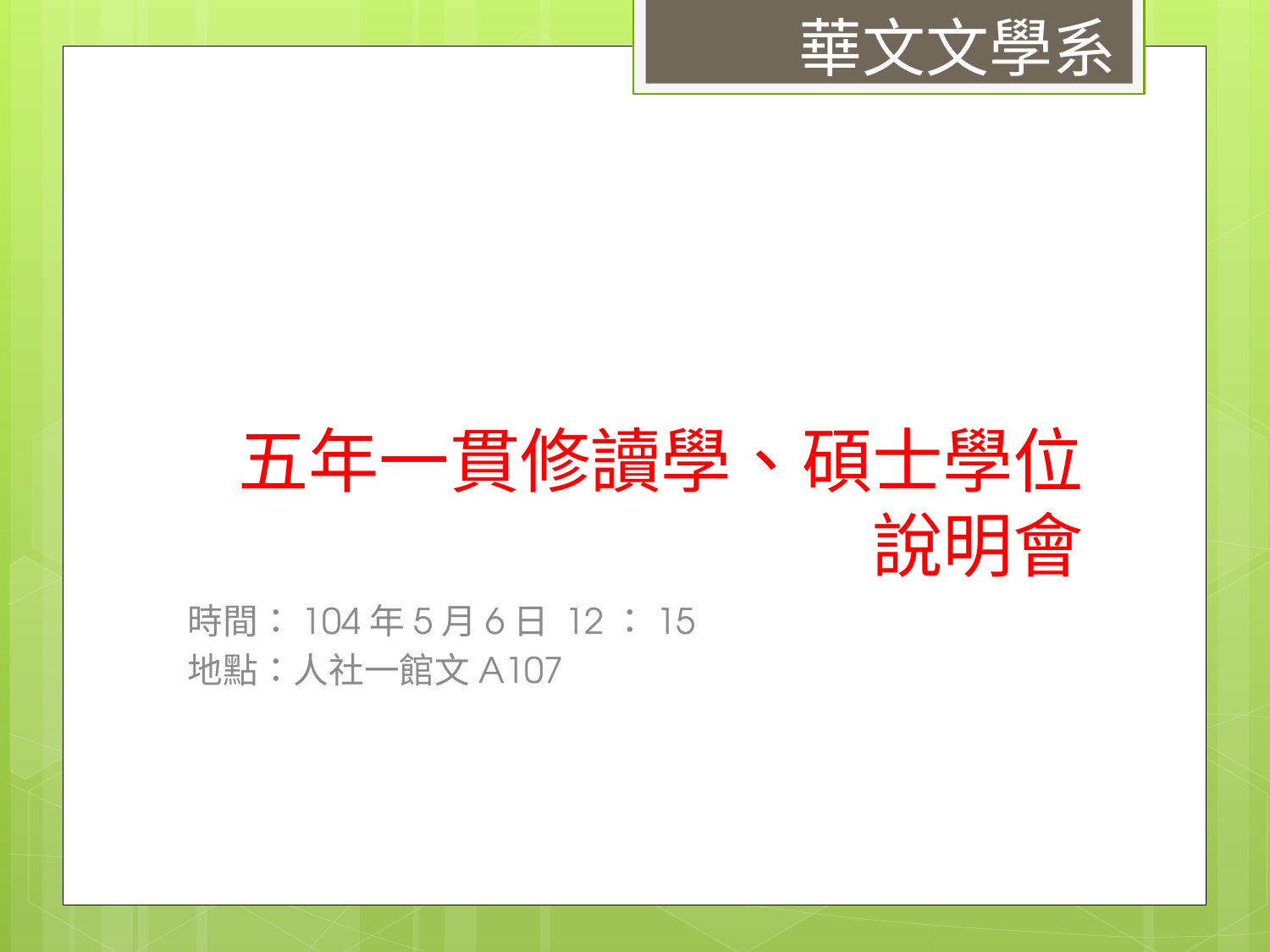

華文文學系
# 五年一貫修讀學、碩士學位 說明會
時間：104年5月6日 12：15
地點：人社一館文A107